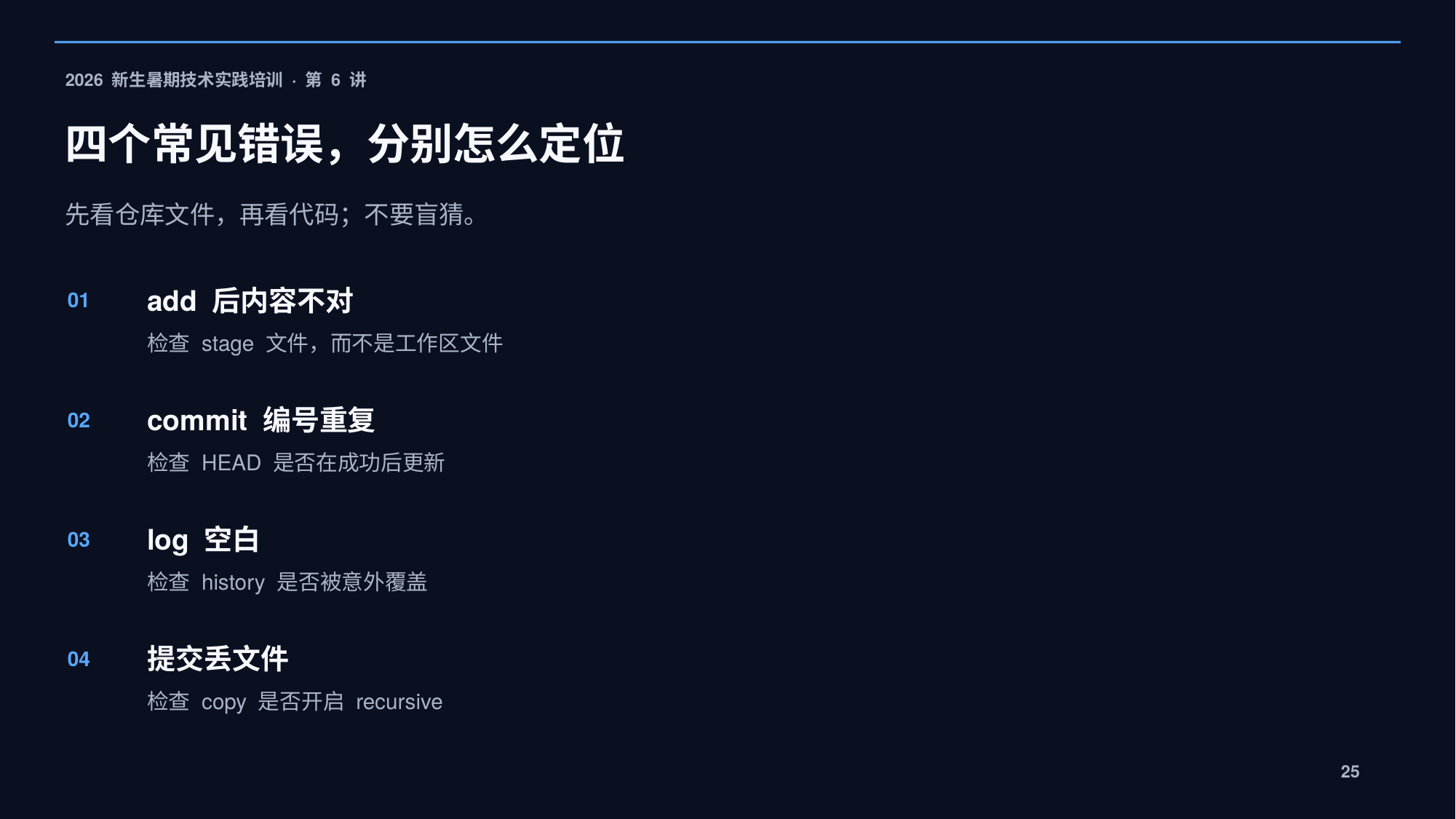

2026 新生暑期技术实践培训 · 第 6 讲
四个常见错误，分别怎么定位
先看仓库文件，再看代码；不要盲猜。
add 后内容不对
01
检查 stage 文件，而不是工作区文件
commit 编号重复
02
检查 HEAD 是否在成功后更新
log 空白
03
检查 history 是否被意外覆盖
提交丢文件
04
检查 copy 是否开启 recursive
25